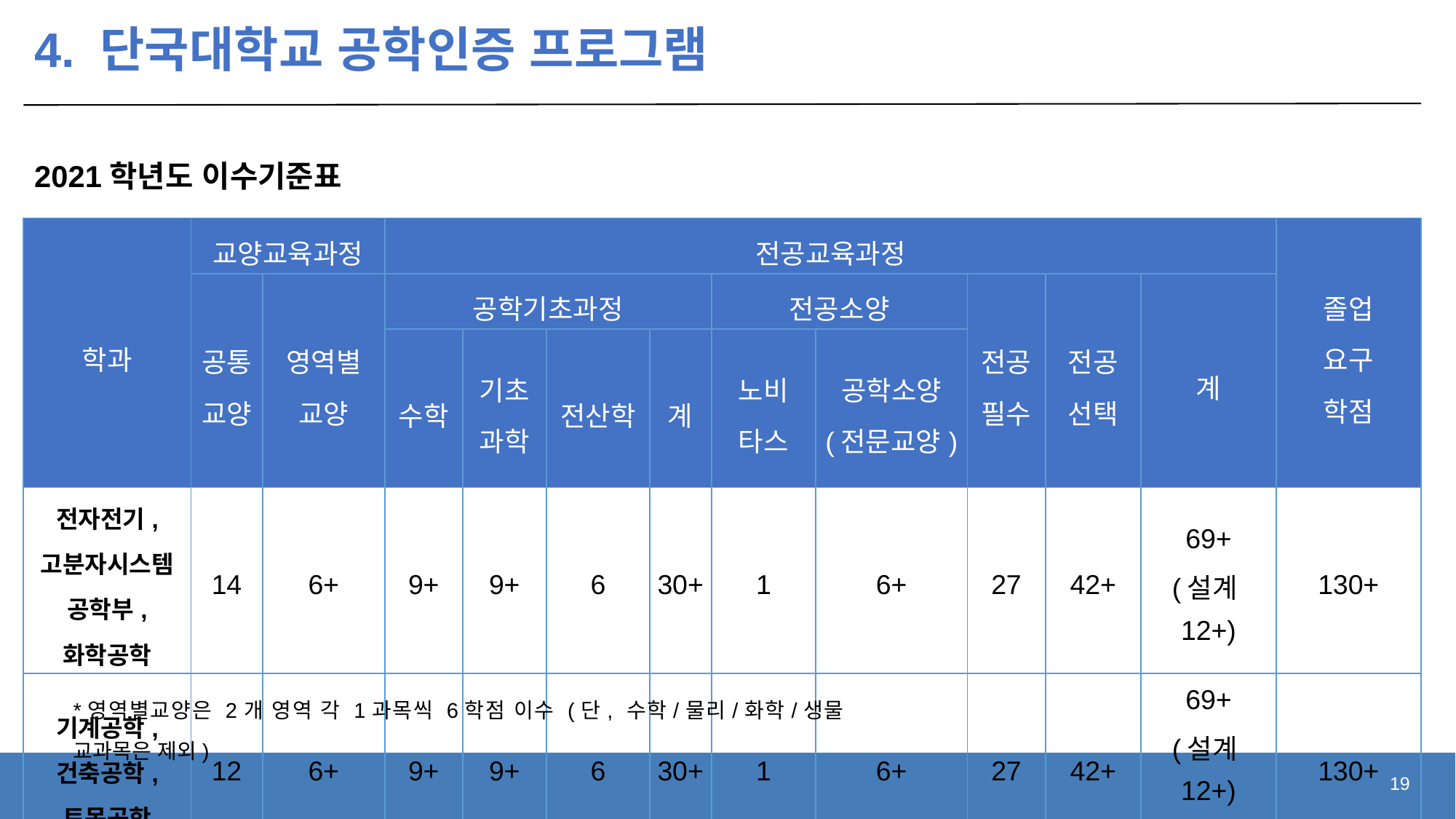

# 4. 단국대학교 공학인증 프로그램
2021학년도 이수기준표
| 학과 | 교양교육과정 |  | 전공교육과정 |  |  |  |  |  |  |  |  | 졸업 요구 학점 |
| --- | --- | --- | --- | --- | --- | --- | --- | --- | --- | --- | --- | --- |
|  | 공통 교양 | 영역별 교양 | 공학기초과정 |  |  |  | 전공소양 |  | 전공 필수 | 전공 선택 | 계 |  |
|  |  |  | 수학 | 기초 과학 | 전산학 | 계 | 노비 타스 | 공학소양 (전문교양) |  |  |  |  |
| 전자전기, 고분자시스템공학부, 화학공학 | 14 | 6+ | 9+ | 9+ | 6 | 30+ | 1 | 6+ | 27 | 42+ | 69+ (설계12+) | 130+ |
| 기계공학, 건축공학, 토목공학 | 12 | 6+ | 9+ | 9+ | 6 | 30+ | 1 | 6+ | 27 | 42+ | 69+ (설계12+) 건축 70+ | 130+ |
19
*영역별교양은 2개 영역 각 1과목씩 6학점 이수 (단, 수학/물리/화학/생물 교과목은 제외)
19